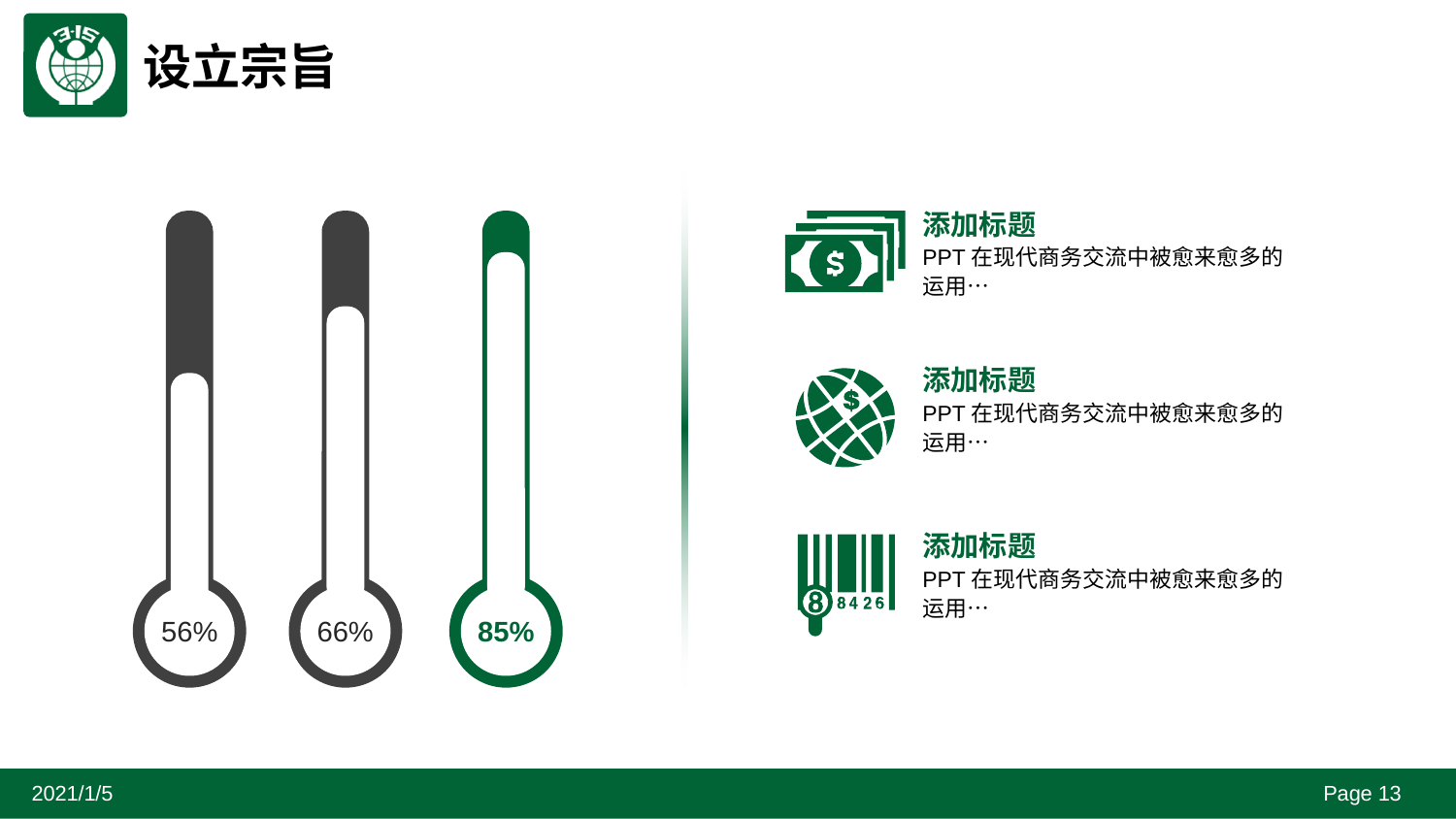

# 设立宗旨

添加标题
PPT在现代商务交流中被愈来愈多的运用…

56%

66%

85%

添加标题
PPT在现代商务交流中被愈来愈多的运用…

添加标题
PPT在现代商务交流中被愈来愈多的运用…

2021/1/5
Page 13